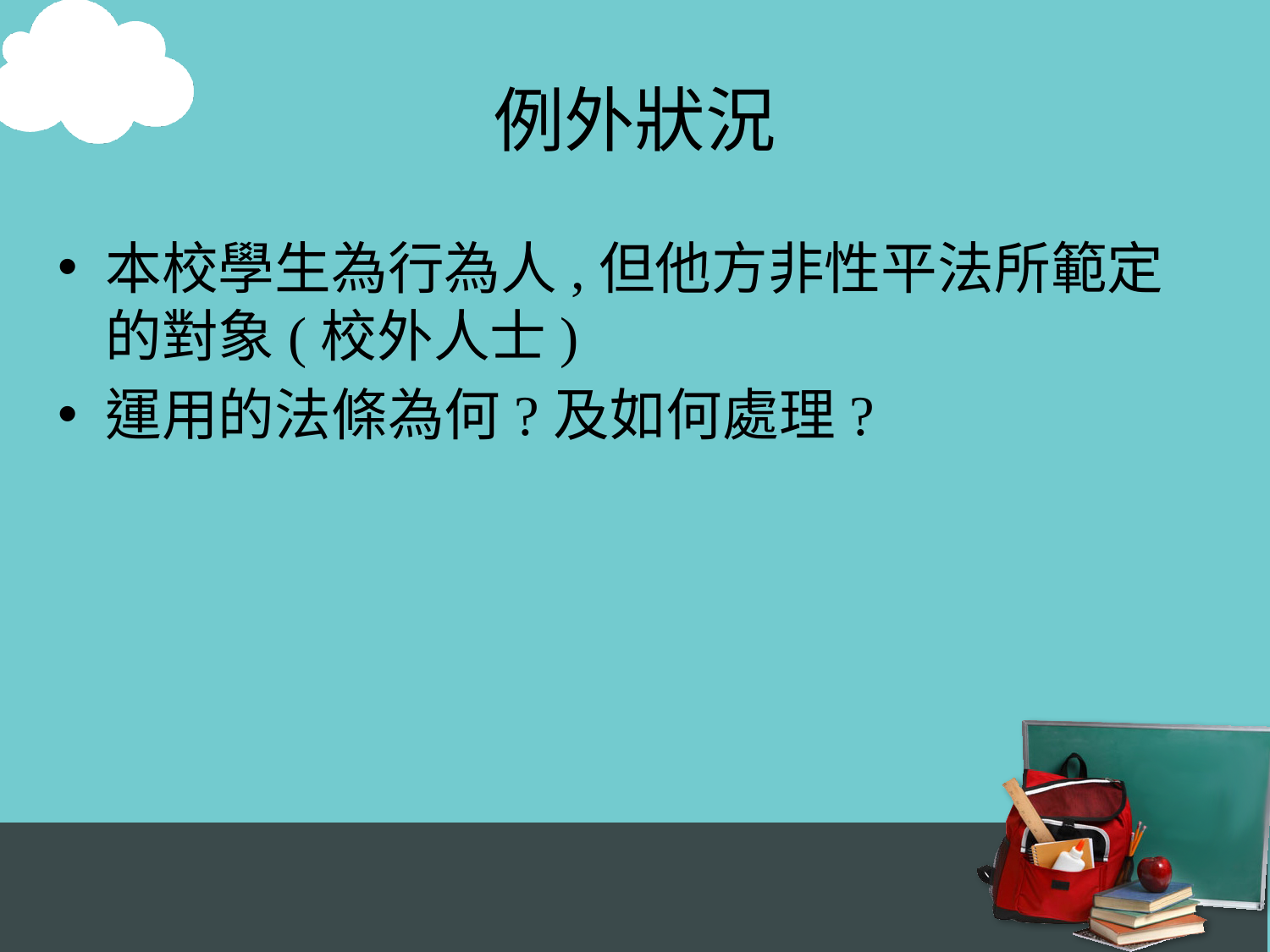

# 例外狀況
本校學生為行為人,但他方非性平法所範定的對象(校外人士)
運用的法條為何?及如何處理?